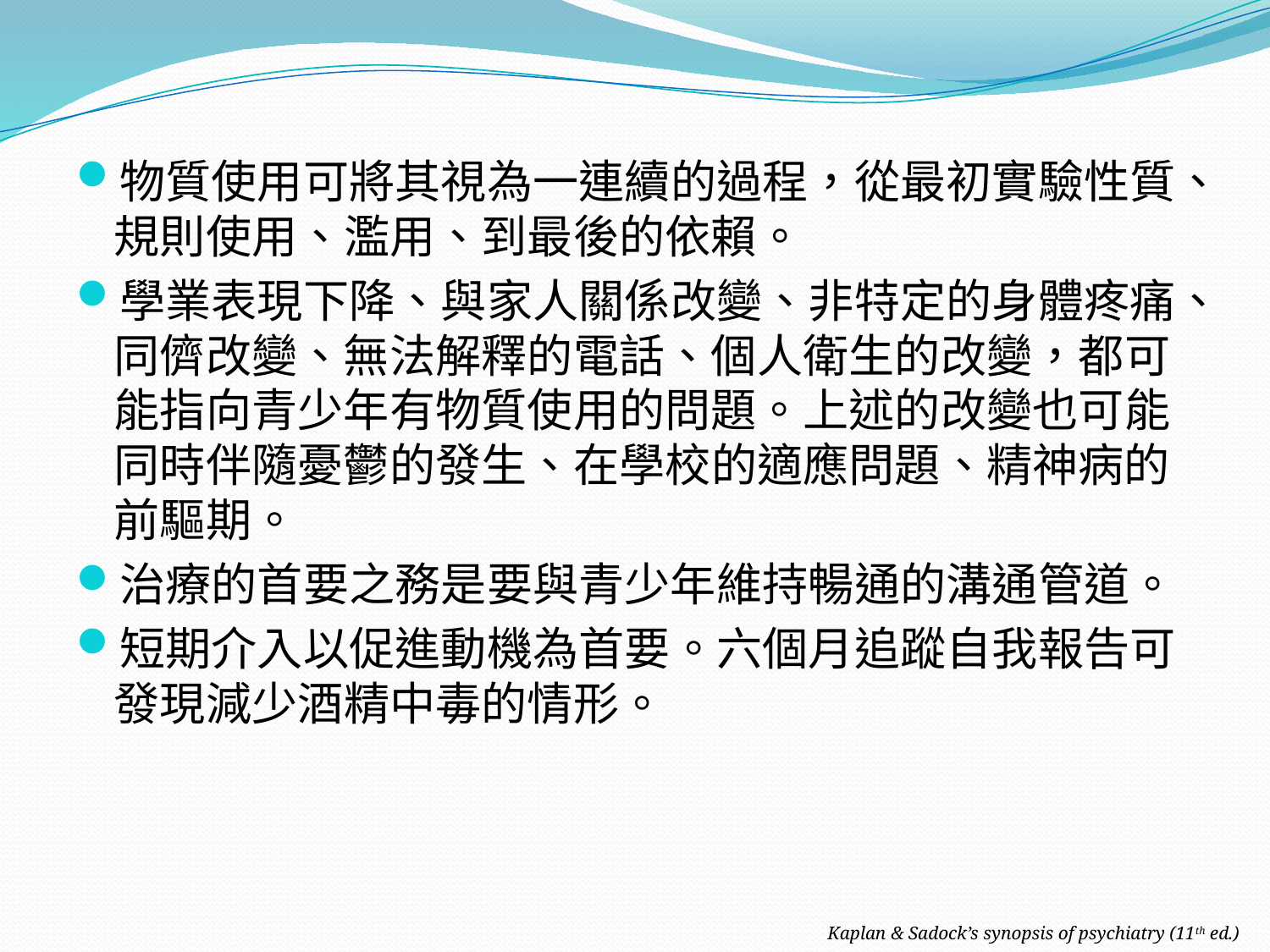

物質使用可將其視為一連續的過程，從最初實驗性質、規則使用、濫用、到最後的依賴。
學業表現下降、與家人關係改變、非特定的身體疼痛、同儕改變、無法解釋的電話、個人衛生的改變，都可能指向青少年有物質使用的問題。上述的改變也可能同時伴隨憂鬱的發生、在學校的適應問題、精神病的前驅期。
治療的首要之務是要與青少年維持暢通的溝通管道。
短期介入以促進動機為首要。六個月追蹤自我報告可發現減少酒精中毒的情形。
Kaplan & Sadock’s synopsis of psychiatry (11th ed.)